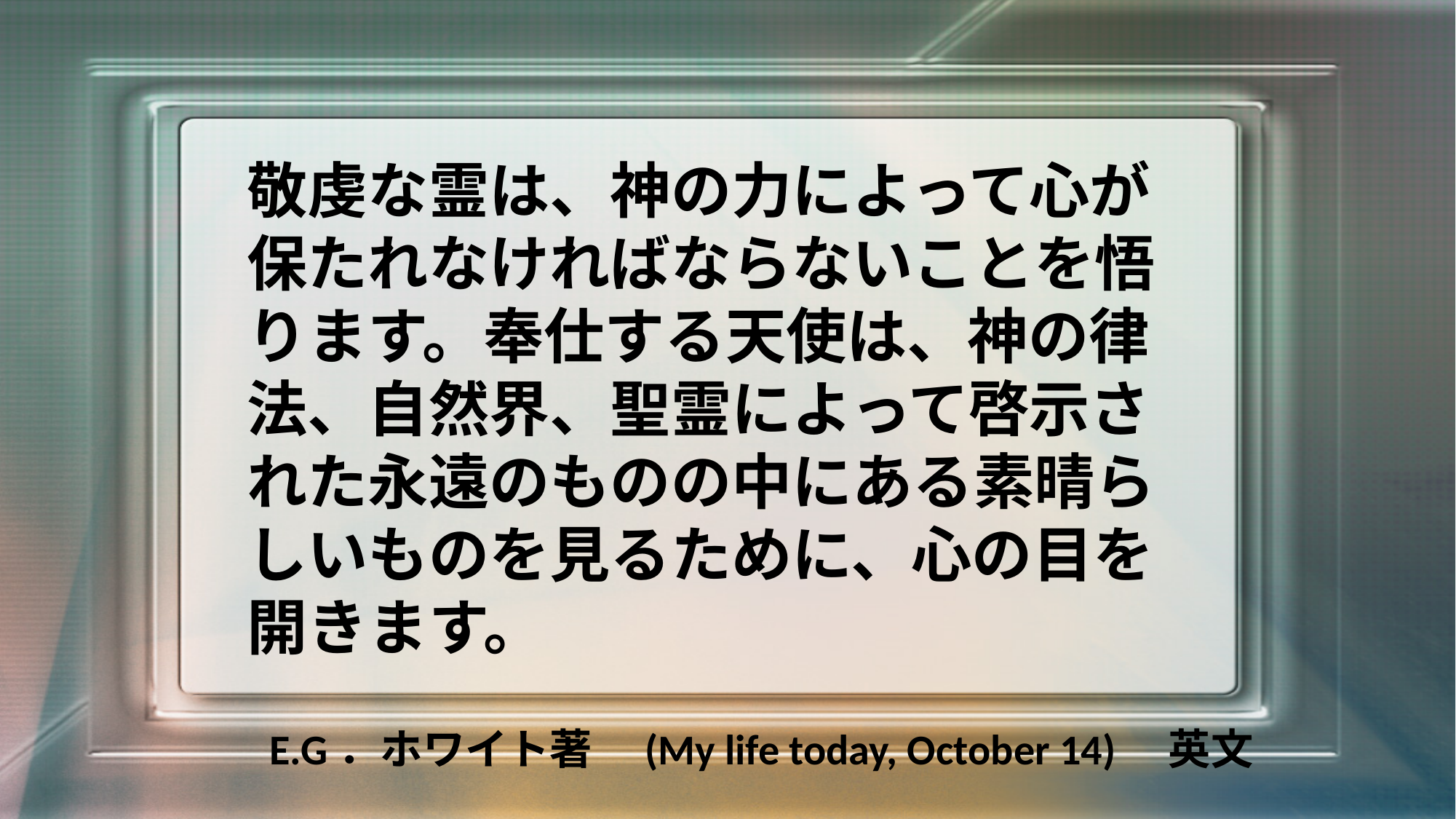

敬虔な霊は、神の力によって心が保たれなければならないことを悟ります。奉仕する天使は、神の律法、自然界、聖霊によって啓示された永遠のものの中にある素晴らしいものを見るために、心の目を開きます。
E.G．ホワイト著　(My life today, October 14)　英文